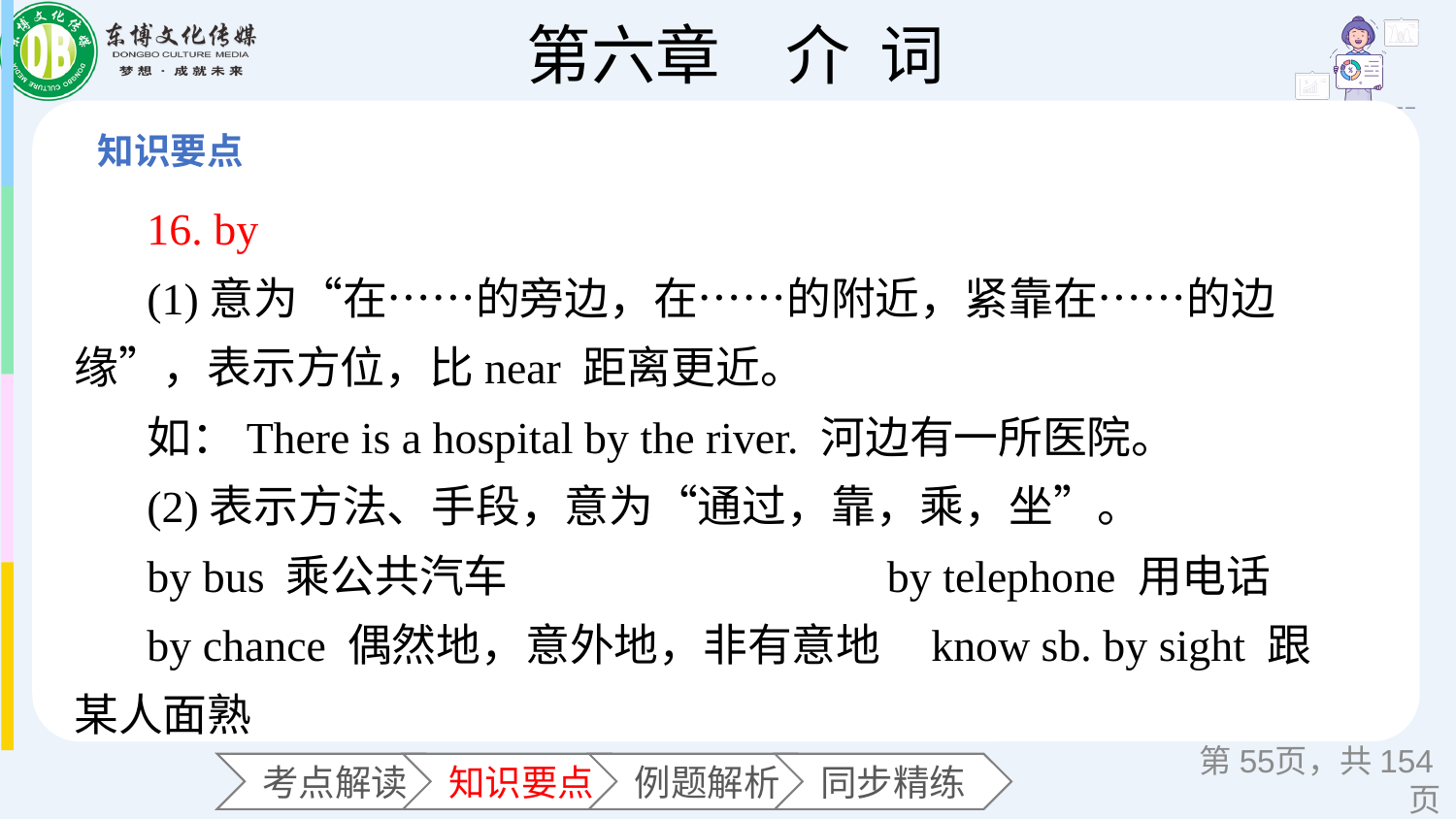

16. by
(1)意为“在……的旁边，在……的附近，紧靠在……的边缘”，表示方位，比near 距离更近。
如：There is a hospital by the river. 河边有一所医院。
(2)表示方法、手段，意为“通过，靠，乘，坐”。
by bus 乘公共汽车                                     by telephone 用电话
by chance 偶然地，意外地，非有意地    know sb. by sight 跟某人面熟
第55页，共154页